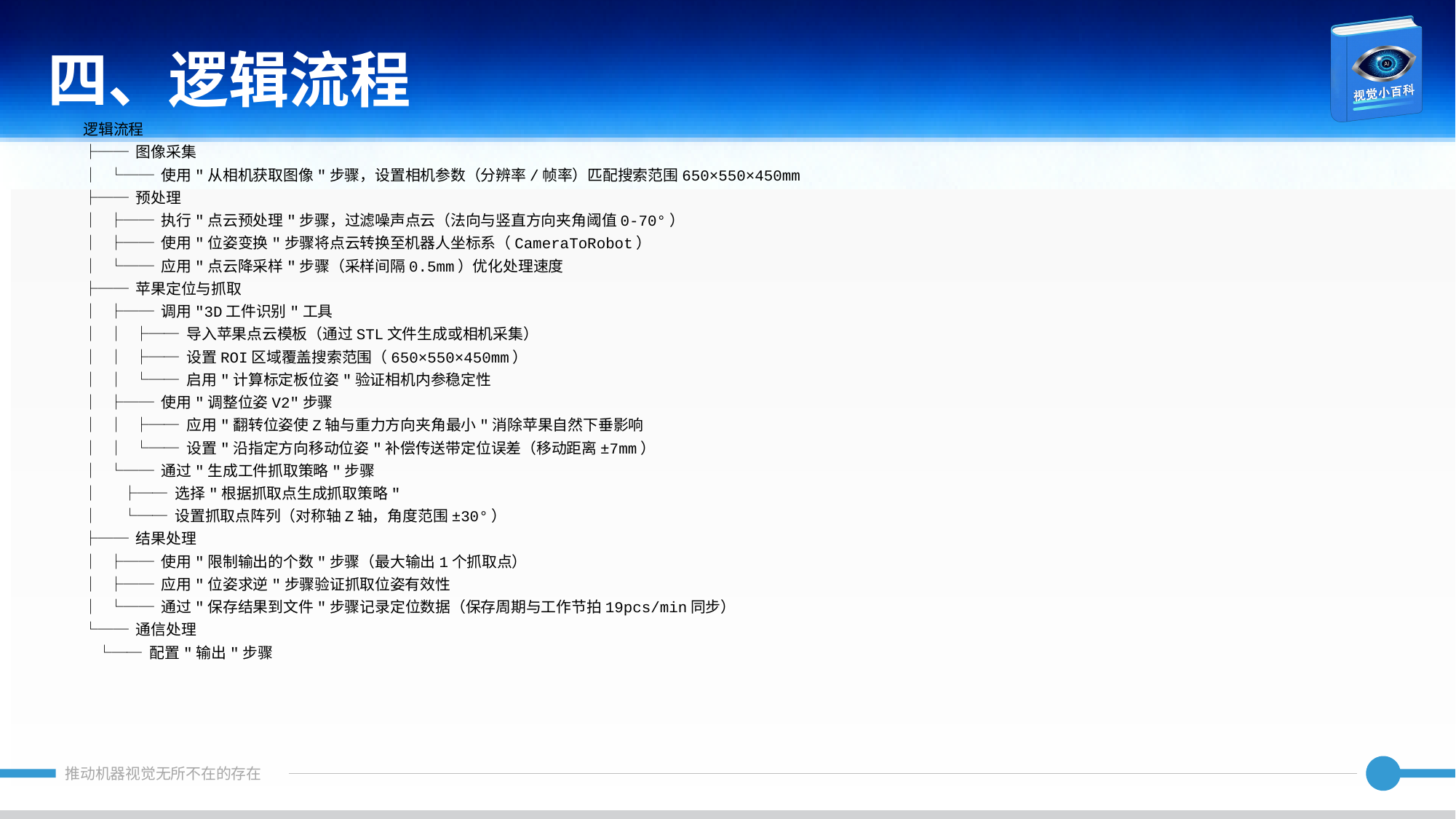

四、逻辑流程

逻辑流程
├── 图像采集
│   └── 使用"从相机获取图像"步骤，设置相机参数（分辨率/帧率）匹配搜索范围650×550×450mm
├── 预处理
│   ├── 执行"点云预处理"步骤，过滤噪声点云（法向与竖直方向夹角阈值0-70°）
│   ├── 使用"位姿变换"步骤将点云转换至机器人坐标系（CameraToRobot）
│   └── 应用"点云降采样"步骤（采样间隔0.5mm）优化处理速度
├── 苹果定位与抓取
│   ├── 调用"3D工件识别"工具
│   │   ├── 导入苹果点云模板（通过STL文件生成或相机采集）
│   │   ├── 设置ROI区域覆盖搜索范围（650×550×450mm）
│   │   └── 启用"计算标定板位姿"验证相机内参稳定性
│   ├── 使用"调整位姿V2"步骤
│   │   ├── 应用"翻转位姿使Z轴与重力方向夹角最小"消除苹果自然下垂影响
│   │   └── 设置"沿指定方向移动位姿"补偿传送带定位误差（移动距离±7mm）
│   └── 通过"生成工件抓取策略"步骤
│       ├── 选择"根据抓取点生成抓取策略"
│       └── 设置抓取点阵列（对称轴Z轴，角度范围±30°）
├── 结果处理
│   ├── 使用"限制输出的个数"步骤（最大输出1个抓取点）
│   ├── 应用"位姿求逆"步骤验证抓取位姿有效性
│   └── 通过"保存结果到文件"步骤记录定位数据（保存周期与工作节拍19pcs/min同步）
└── 通信处理
    └── 配置"输出"步骤
9